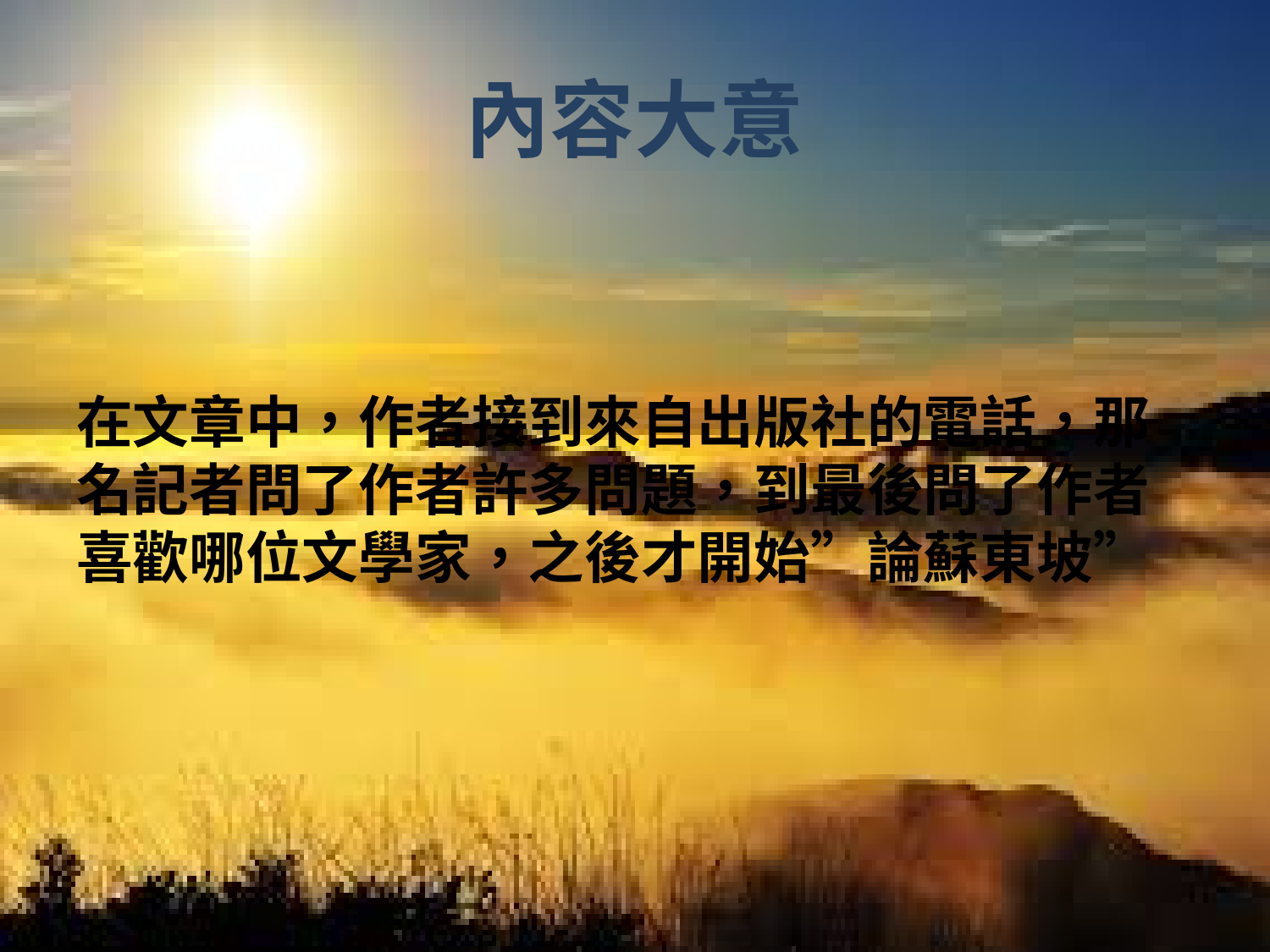

# 內容大意

在文章中，作者接到來自出版社的電話，那名記者問了作者許多問題，到最後問了作者喜歡哪位文學家，之後才開始”論蘇東坡”